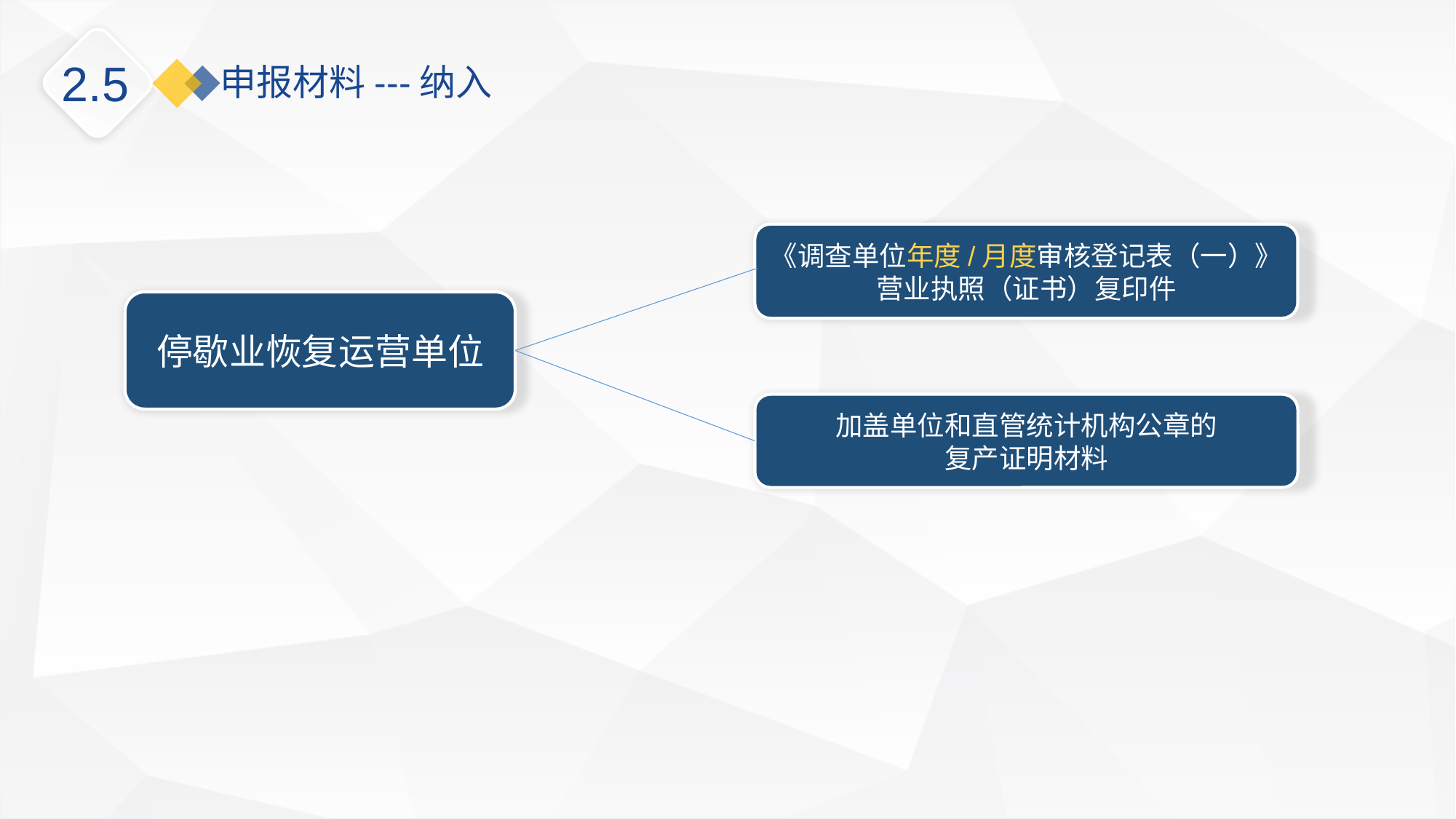

2.5
申报材料---纳入

《调查单位年度/月度审核登记表（一）》
营业执照（证书）复印件
停歇业恢复运营单位
加盖单位和直管统计机构公章的
复产证明材料
27